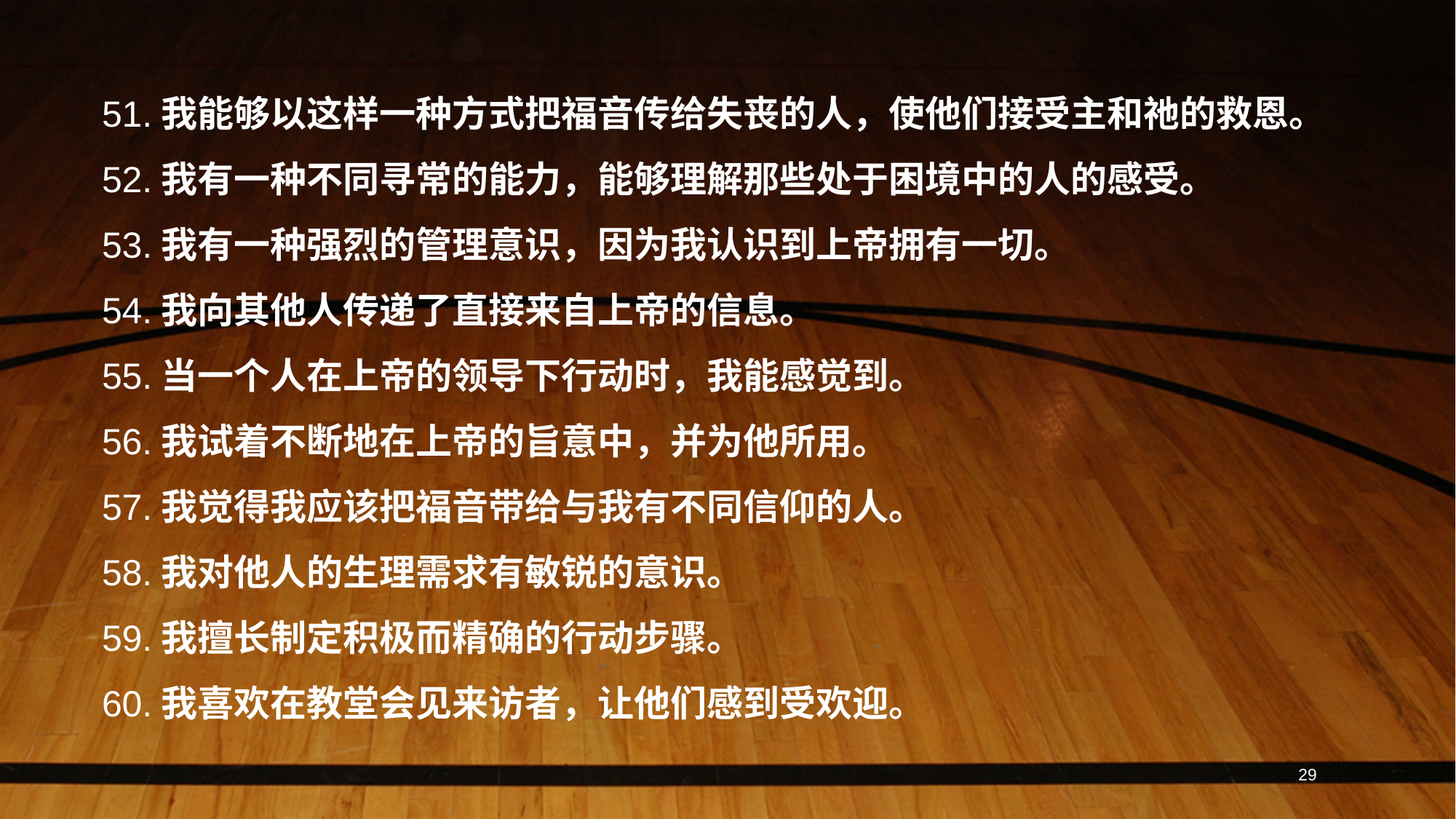

51.我能够以这样一种方式把福音传给失丧的人，使他们接受主和祂的救恩。
52.我有一种不同寻常的能力，能够理解那些处于困境中的人的感受。
53.我有一种强烈的管理意识，因为我认识到上帝拥有一切。
54.我向其他人传递了直接来自上帝的信息。
55.当一个人在上帝的领导下行动时，我能感觉到。
56.我试着不断地在上帝的旨意中，并为他所用。
57.我觉得我应该把福音带给与我有不同信仰的人。
58.我对他人的生理需求有敏锐的意识。
59.我擅长制定积极而精确的行动步骤。
60.我喜欢在教堂会见来访者，让他们感到受欢迎。
29